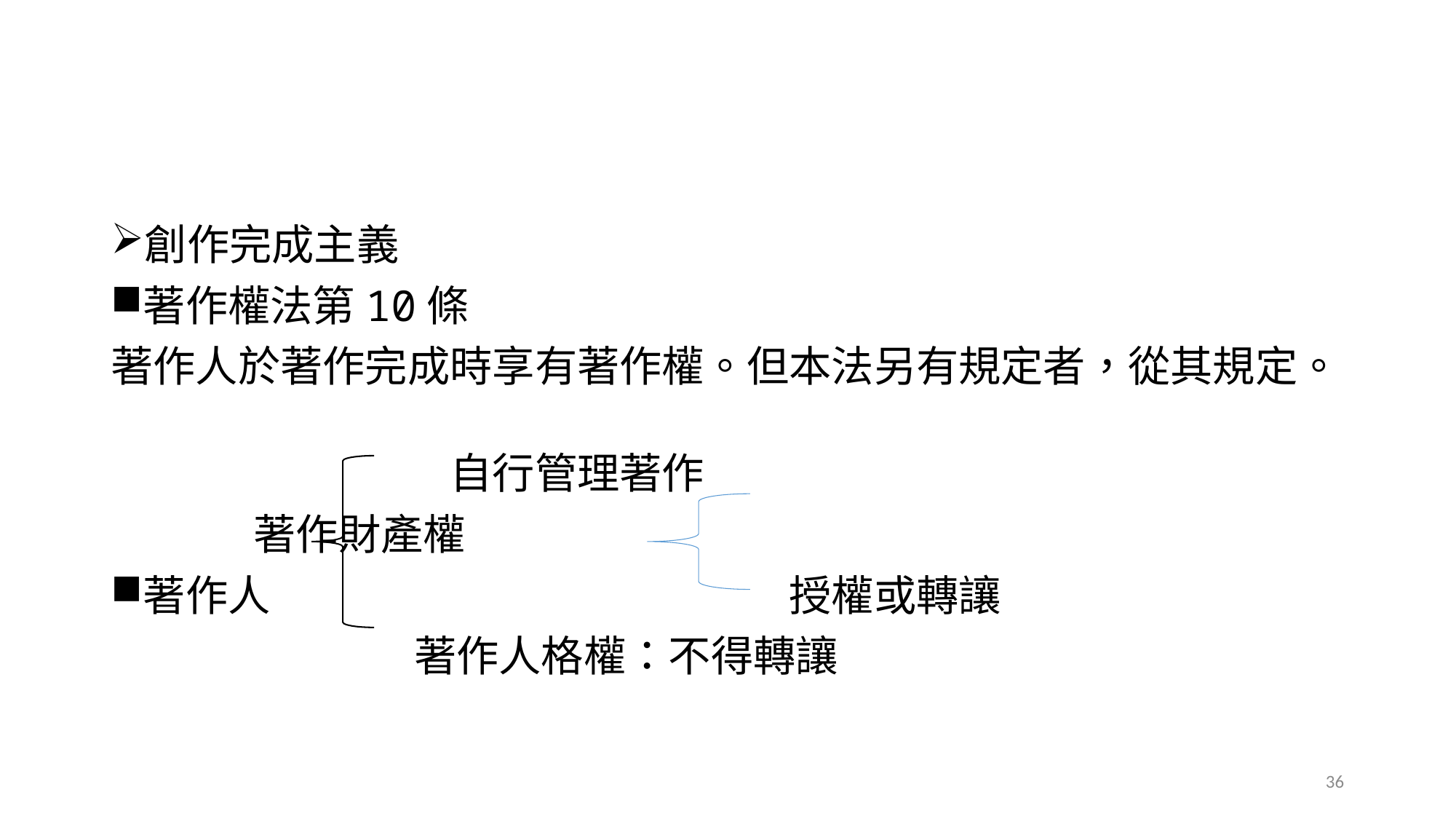

#
創作完成主義
著作權法第10條
著作人於著作完成時享有著作權。但本法另有規定者，從其規定。

                             自行管理著作
              著作財產權
著作人                                                       授權或轉讓
                               著作人格權：不得轉讓

36